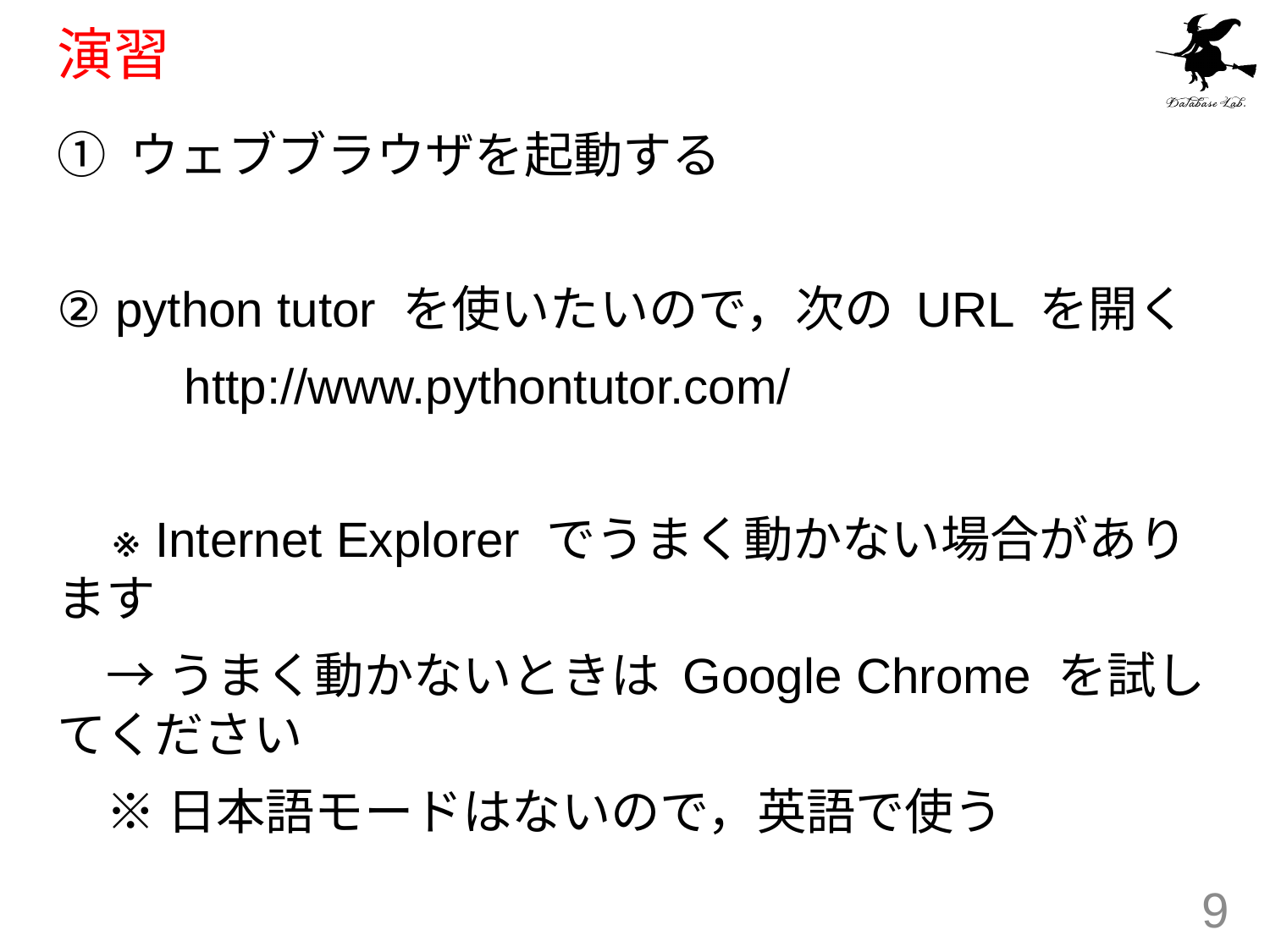

# 演習
① ウェブブラウザを起動する

② python tutor を使いたいので，次の URL を開く
	http://www.pythontutor.com/

    ※ Internet Explorer でうまく動かない場合があります
　→ うまく動かないときは Google Chrome を試してください
　※ 日本語モードはないので，英語で使う
9